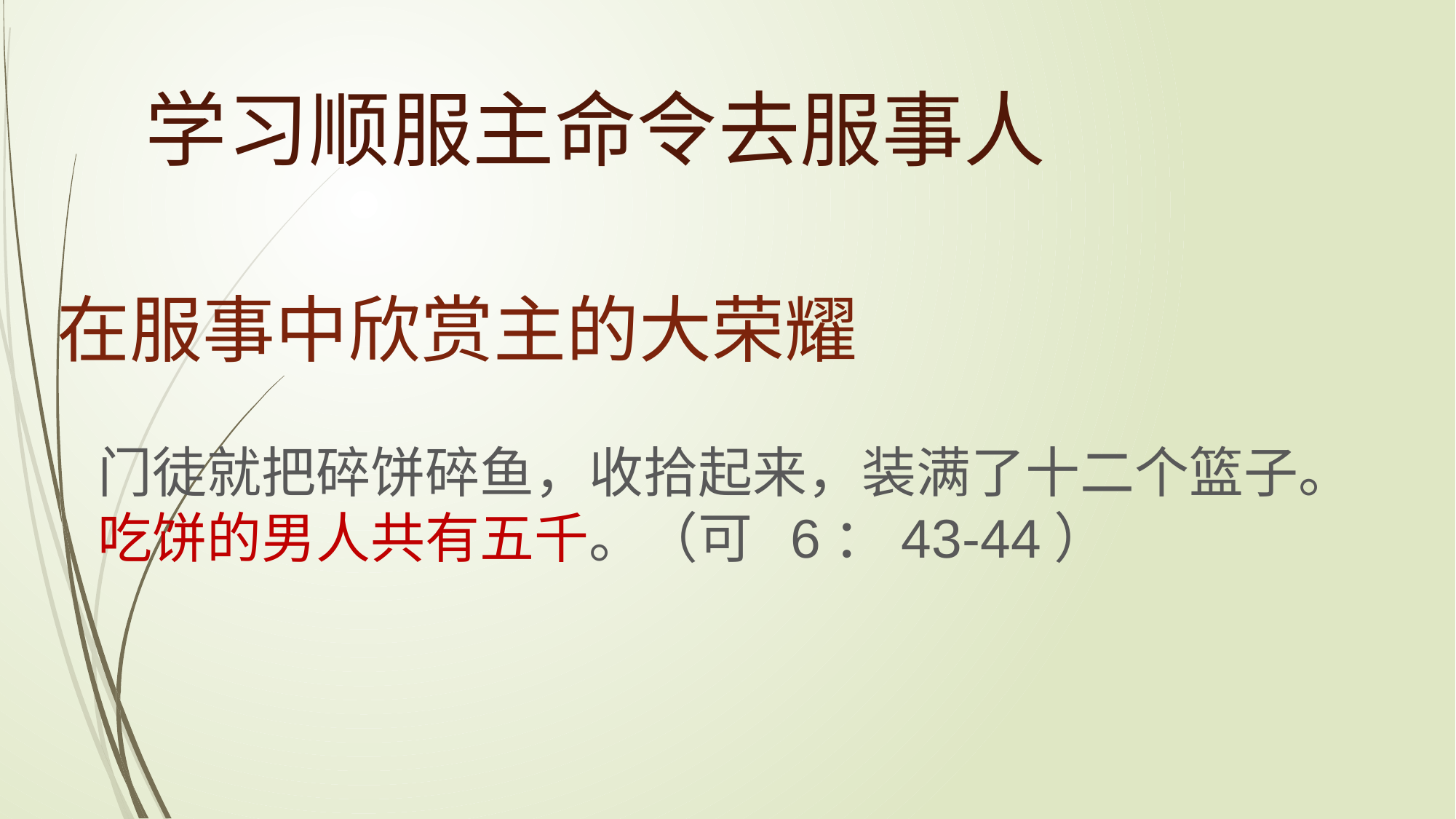

# 学习顺服主命令去服事人
在服事中欣赏主的大荣耀

门徒就把碎饼碎鱼，收拾起来，装满了十二个篮子。吃饼的男人共有五千。（可  6：43-44）